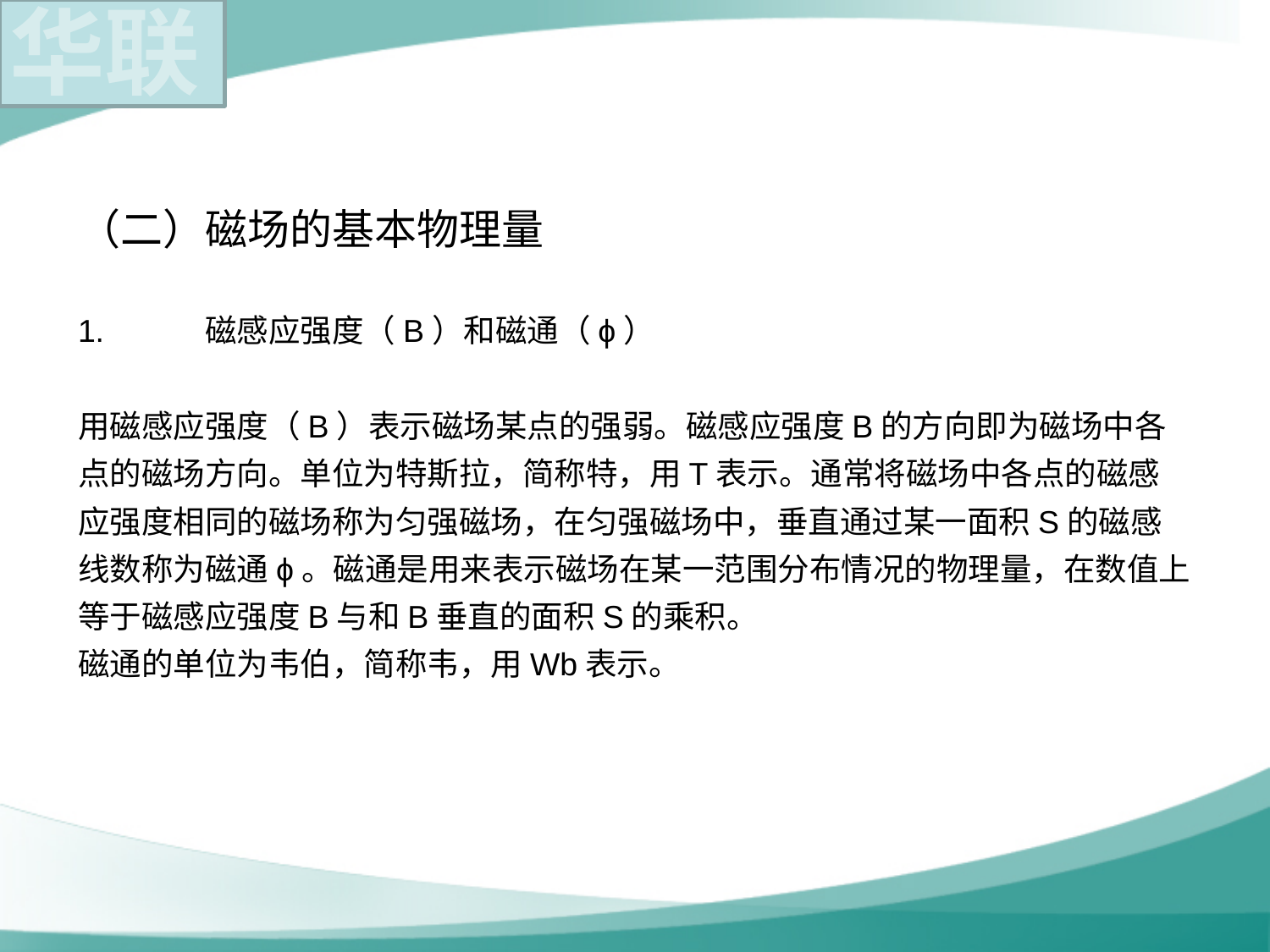

（二）磁场的基本物理量
1.	磁感应强度（B）和磁通（ϕ）

用磁感应强度（B）表示磁场某点的强弱。磁感应强度B的方向即为磁场中各点的磁场方向。单位为特斯拉，简称特，用T表示。通常将磁场中各点的磁感应强度相同的磁场称为匀强磁场，在匀强磁场中，垂直通过某一面积S的磁感线数称为磁通ϕ。磁通是用来表示磁场在某一范围分布情况的物理量，在数值上等于磁感应强度B与和B垂直的面积S的乘积。
磁通的单位为韦伯，简称韦，用Wb表示。